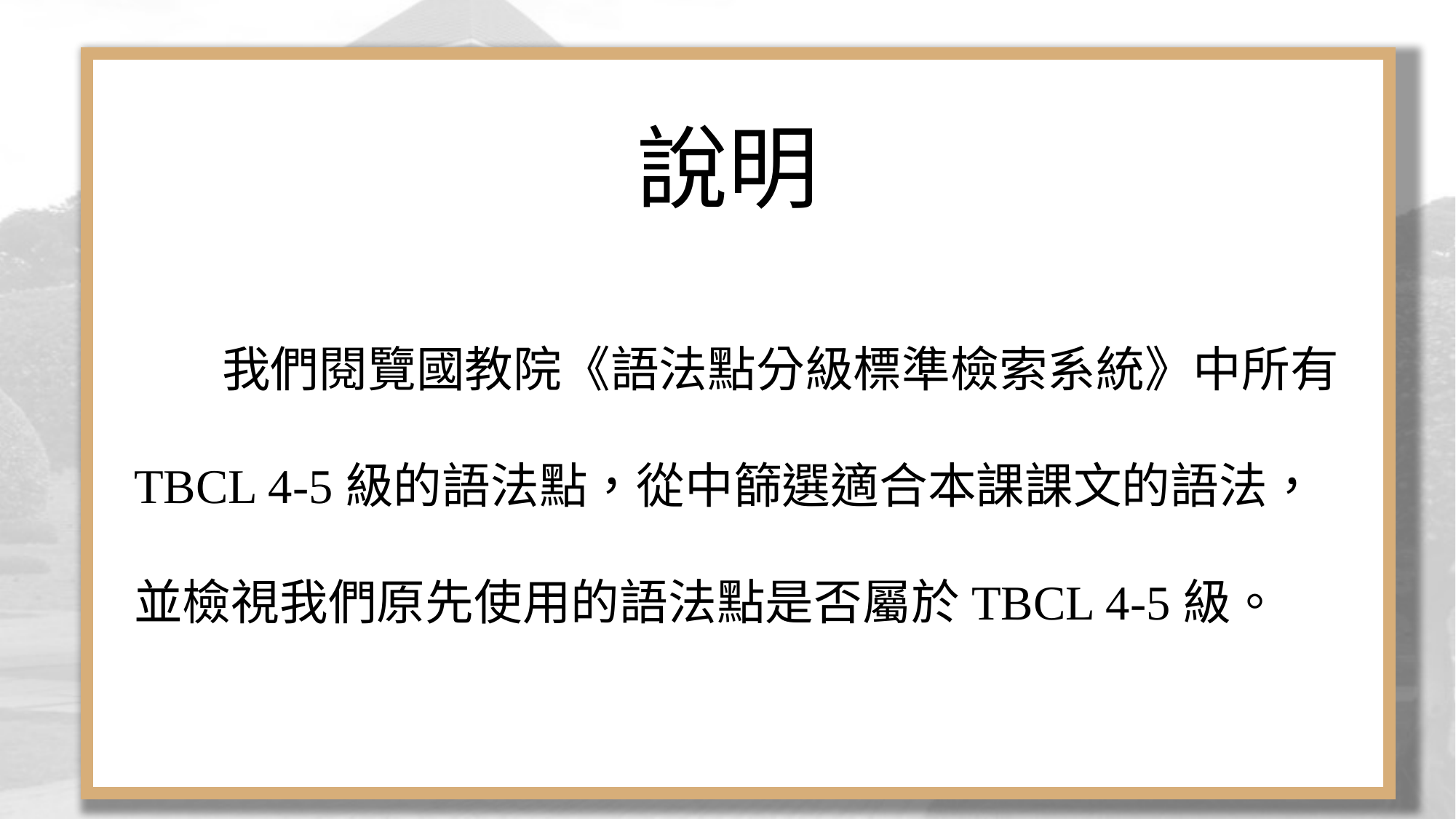

說明
  我們閱覽國教院《語法點分級標準檢索系統》中所有TBCL 4-5級的語法點，從中篩選適合本課課文的語法，並檢視我們原先使用的語法點是否屬於TBCL 4-5級。